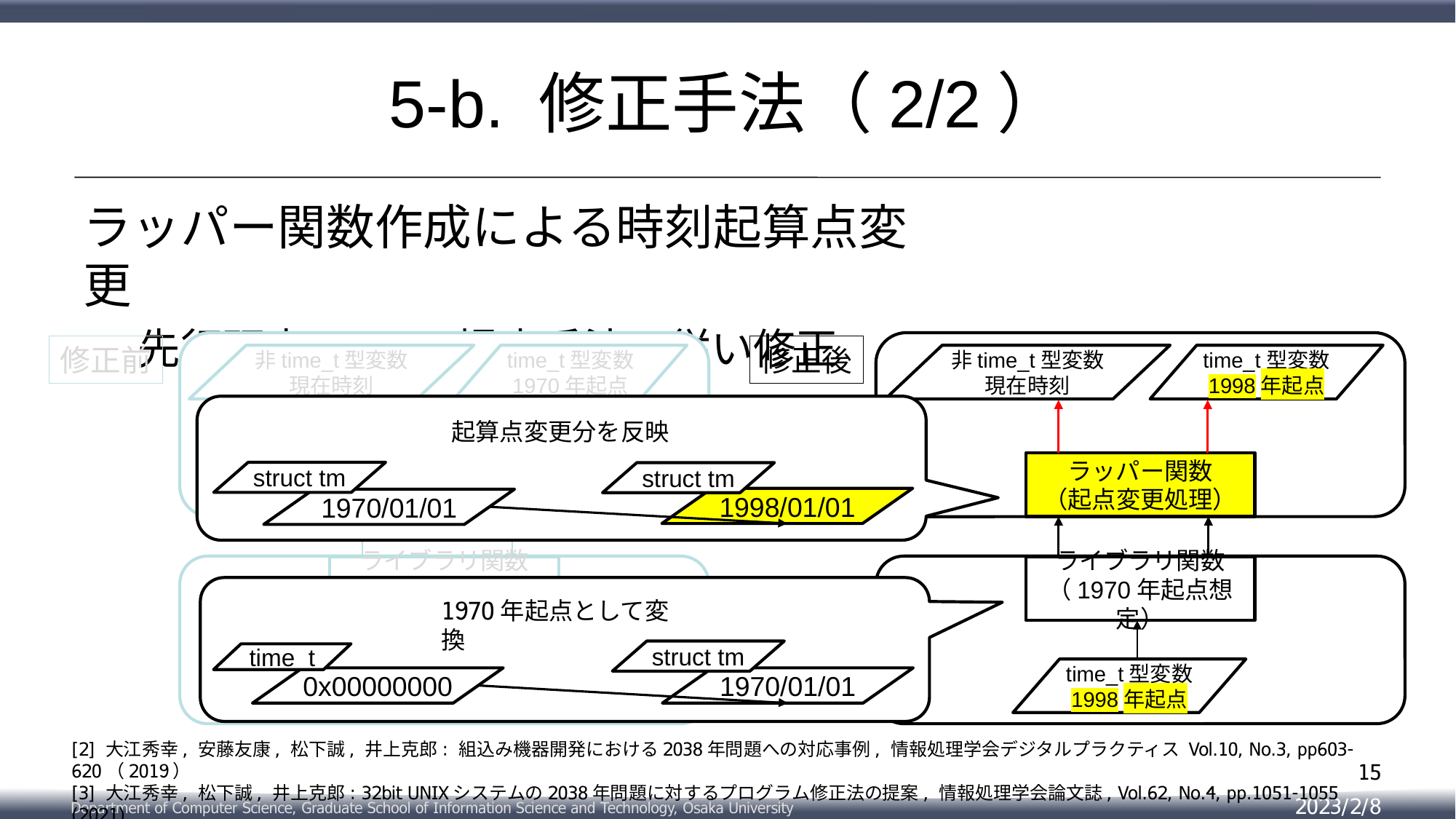

# 5-b. 修正手法（2/2）
ラッパー関数作成による時刻起算点変更
先行研究 [2,3] の提案手法に従い修正

修正前
修正後
非time_t型変数
現在時刻
time_t型変数
1970年起点
非time_t型変数
現在時刻
time_t型変数
1998年起点

起算点変更分を反映
ラッパー関数
（起点変更処理）
struct tm
struct tm
1998/01/01
1970/01/01

ライブラリ関数
（1970年起点想定）
ライブラリ関数
（1970年起点想定）

1970年起点として変換
struct tm
time_t
time_t型変数
1970年起点
time_t型変数
1998年起点
0x00000000
1970/01/01
[2] 大江秀幸, 安藤友康, 松下誠, 井上克郎: 組込み機器開発における2038年問題への対応事例, 情報処理学会デジタルプラクティス Vol.10, No.3, pp603-620（2019）
[3] 大江秀幸, 松下誠, 井上克郎: 32bit UNIXシステムの2038年問題に対するプログラム修正法の提案, 情報処理学会論文誌, Vol.62, No.4, pp.1051-1055 (2021)
15
2023/2/8